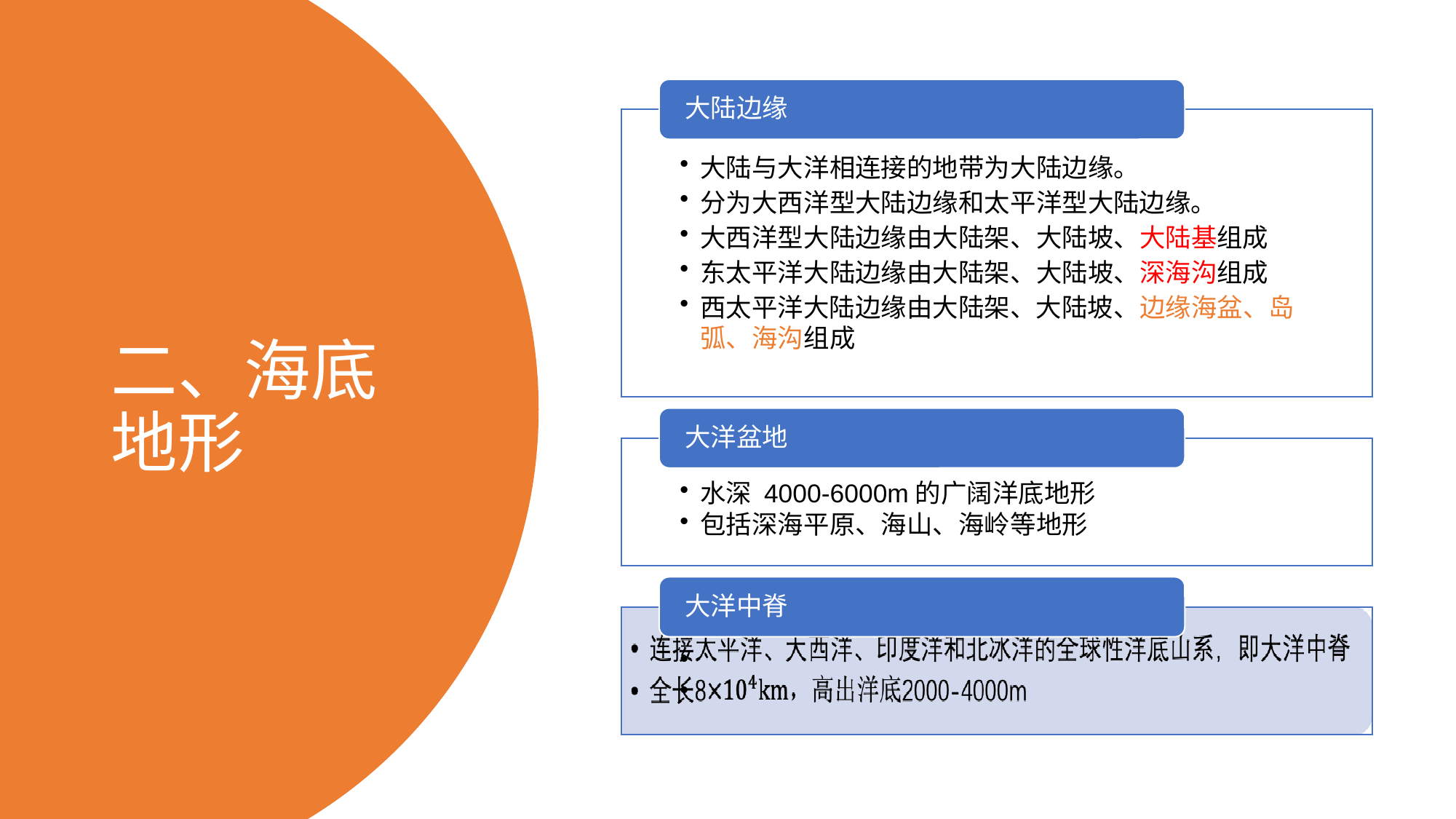

大陆与大洋相连接的地带为大陆边缘。
分为大西洋型大陆边缘和太平洋型大陆边缘。
大西洋型大陆边缘由大陆架、大陆坡、大陆基组成
东太平洋大陆边缘由大陆架、大陆坡、深海沟组成
西太平洋大陆边缘由大陆架、大陆坡、边缘海盆、岛弧、海沟组成
大陆边缘
水深 4000-6000m的广阔洋底地形
包括深海平原、海山、海岭等地形
大洋盆地

大洋中脊
# 二、海底地形